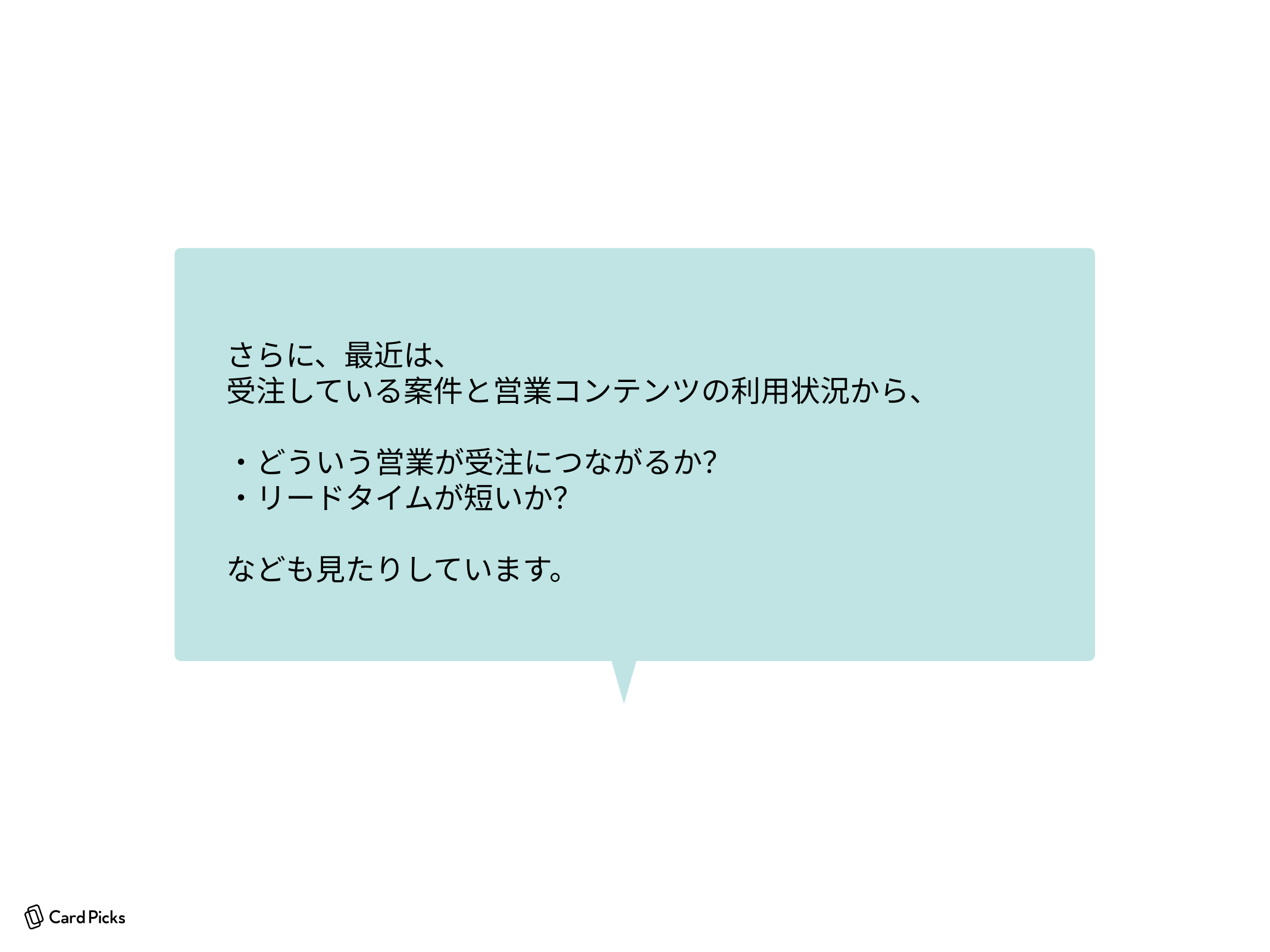

さらに、最近は、
受注している案件と営業コンテンツの利用状況から、

・どういう営業が受注につながるか？
・リードタイムが短いか？

なども見たりしています。
37